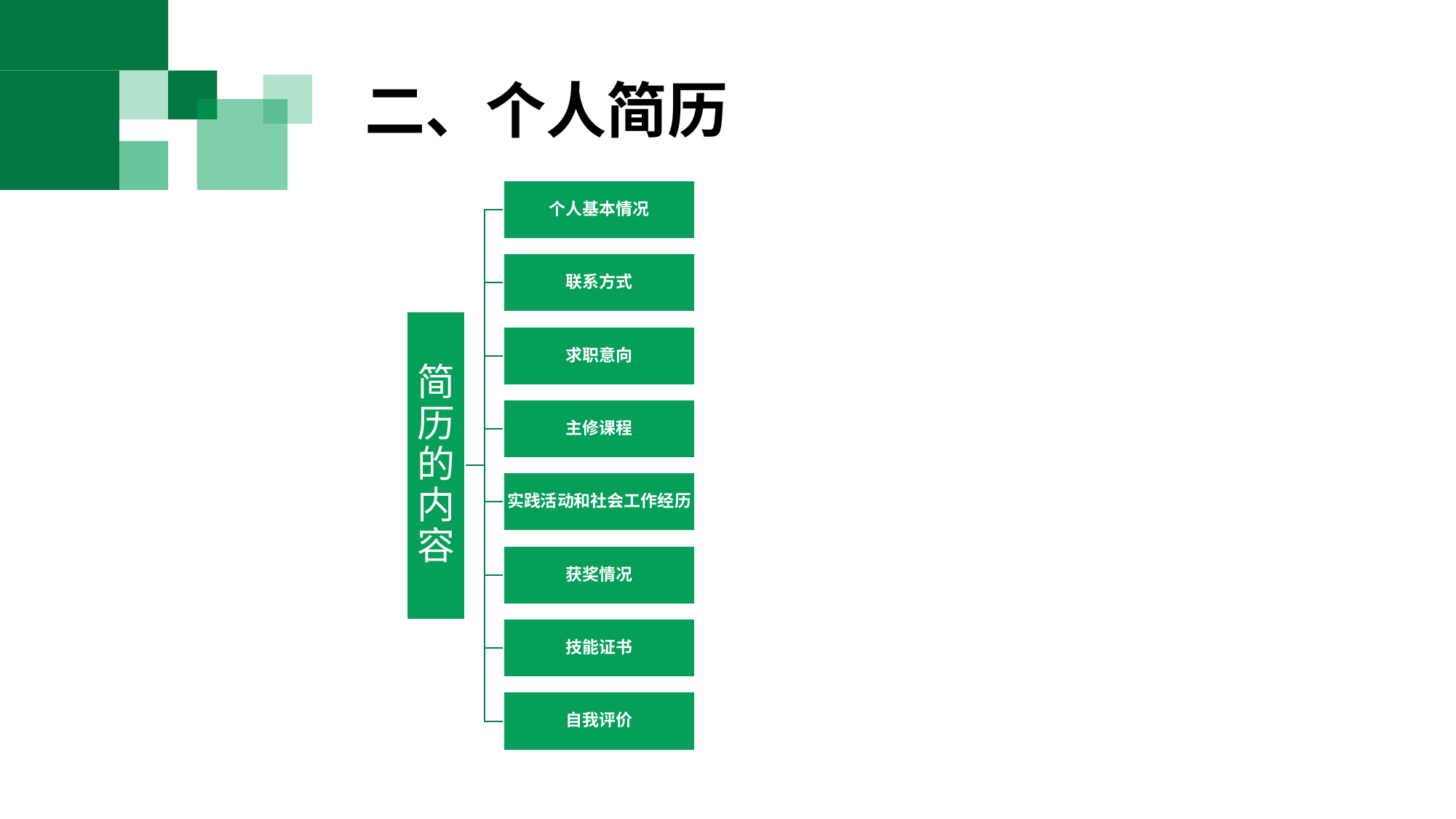

二、个人简历

简历的内容
个人基本情况
联系方式
求职意向
主修课程
实践活动和社会工作经历
获奖情况
技能证书
自我评价